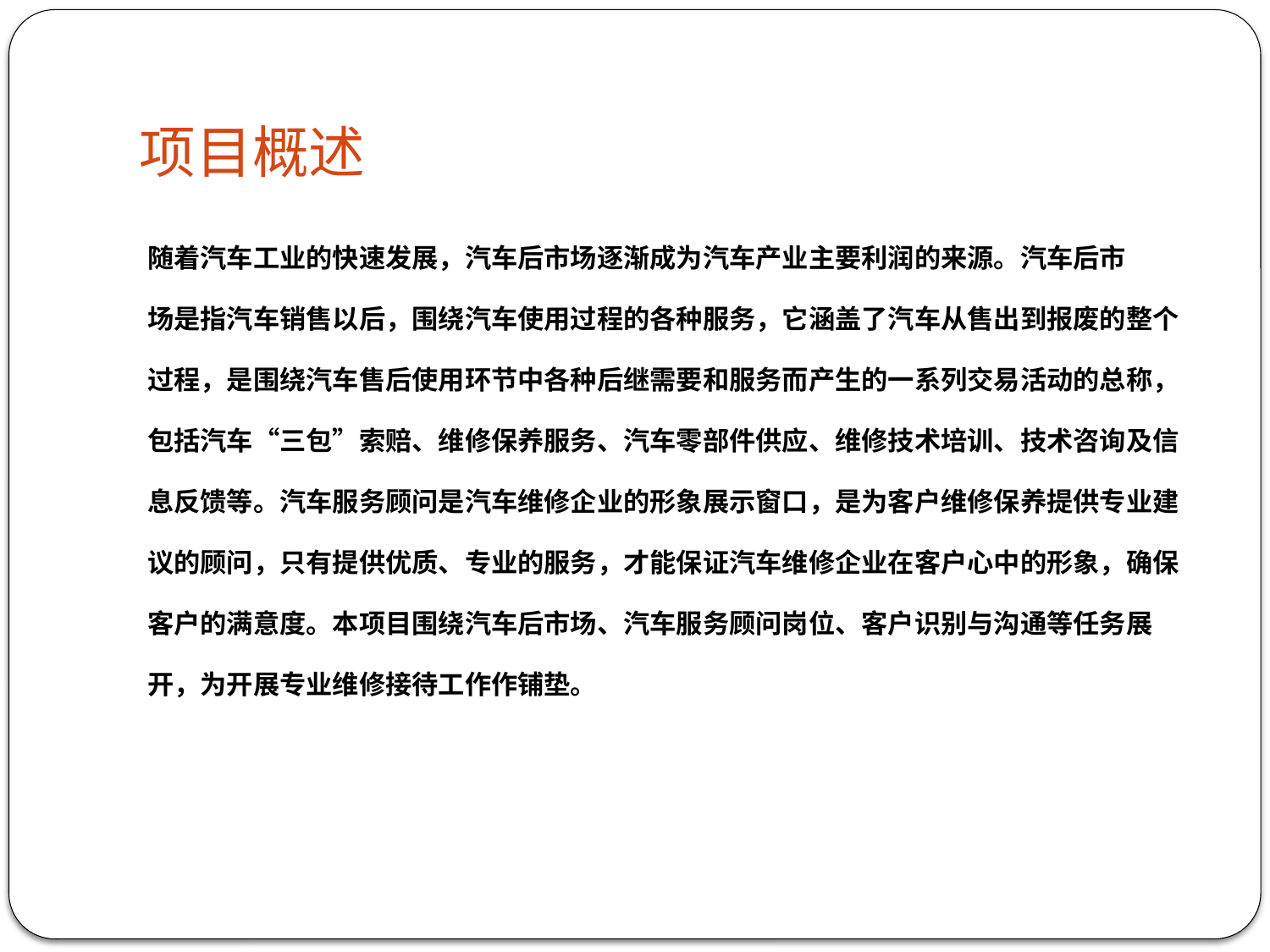

# 项目概述
随着汽车工业的快速发展，汽车后市场逐渐成为汽车产业主要利润的来源。汽车后市
场是指汽车销售以后，围绕汽车使用过程的各种服务，它涵盖了汽车从售出到报废的整个
过程，是围绕汽车售后使用环节中各种后继需要和服务而产生的一系列交易活动的总称，
包括汽车“三包”索赔、维修保养服务、汽车零部件供应、维修技术培训、技术咨询及信
息反馈等。汽车服务顾问是汽车维修企业的形象展示窗口，是为客户维修保养提供专业建
议的顾问，只有提供优质、专业的服务，才能保证汽车维修企业在客户心中的形象，确保
客户的满意度。本项目围绕汽车后市场、汽车服务顾问岗位、客户识别与沟通等任务展
开，为开展专业维修接待工作作铺垫。